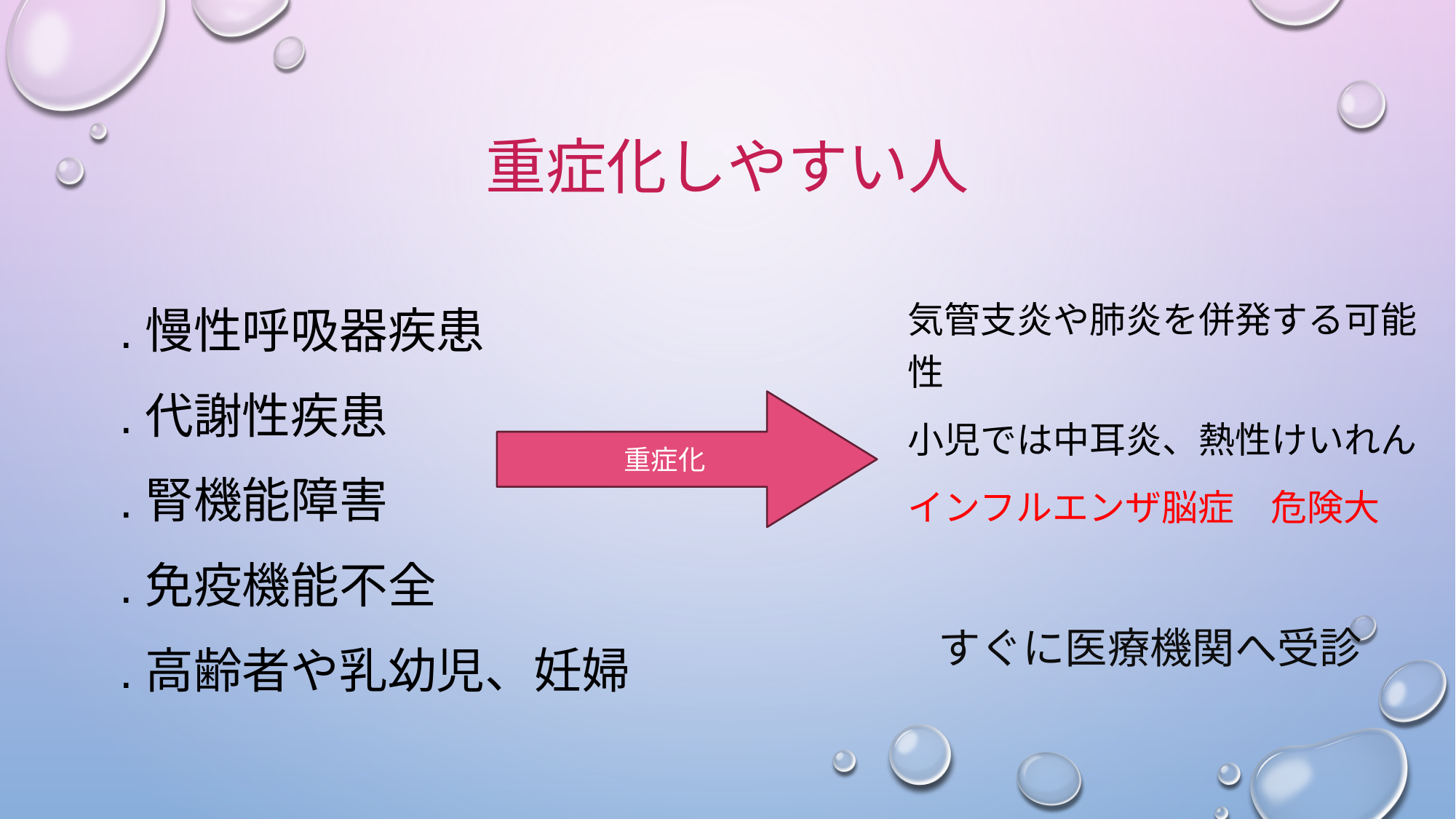

# 重症化しやすい人
気管支炎や肺炎を併発する可能性
小児では中耳炎、熱性けいれん
インフルエンザ脳症　危険大

　すぐに医療機関へ受診
.慢性呼吸器疾患
.代謝性疾患
.腎機能障害
.免疫機能不全
.高齢者や乳幼児、妊婦
重症化